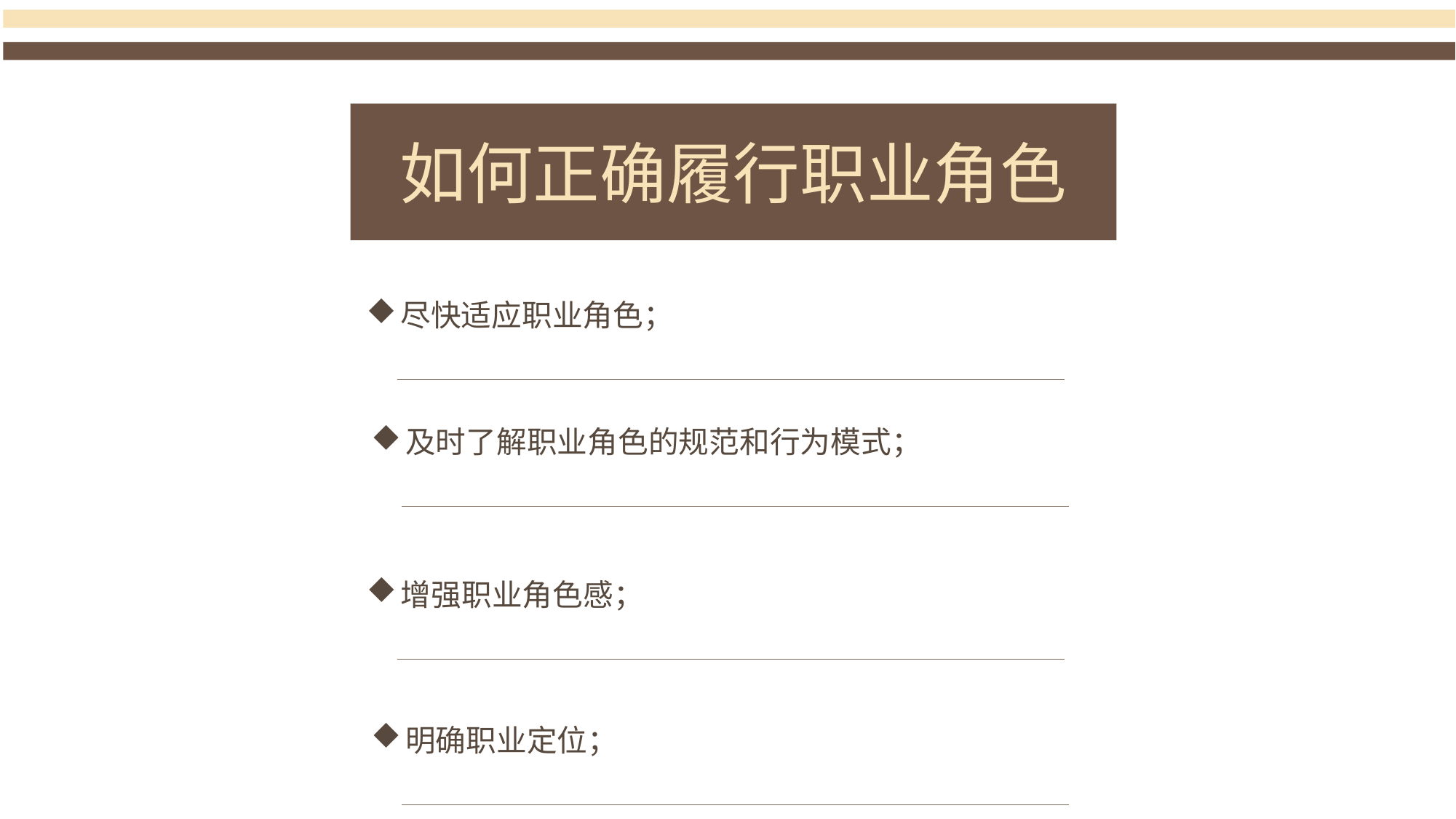

如何正确履行职业角色
尽快适应职业角色；
及时了解职业角色的规范和行为模式；
增强职业角色感；
明确职业定位；